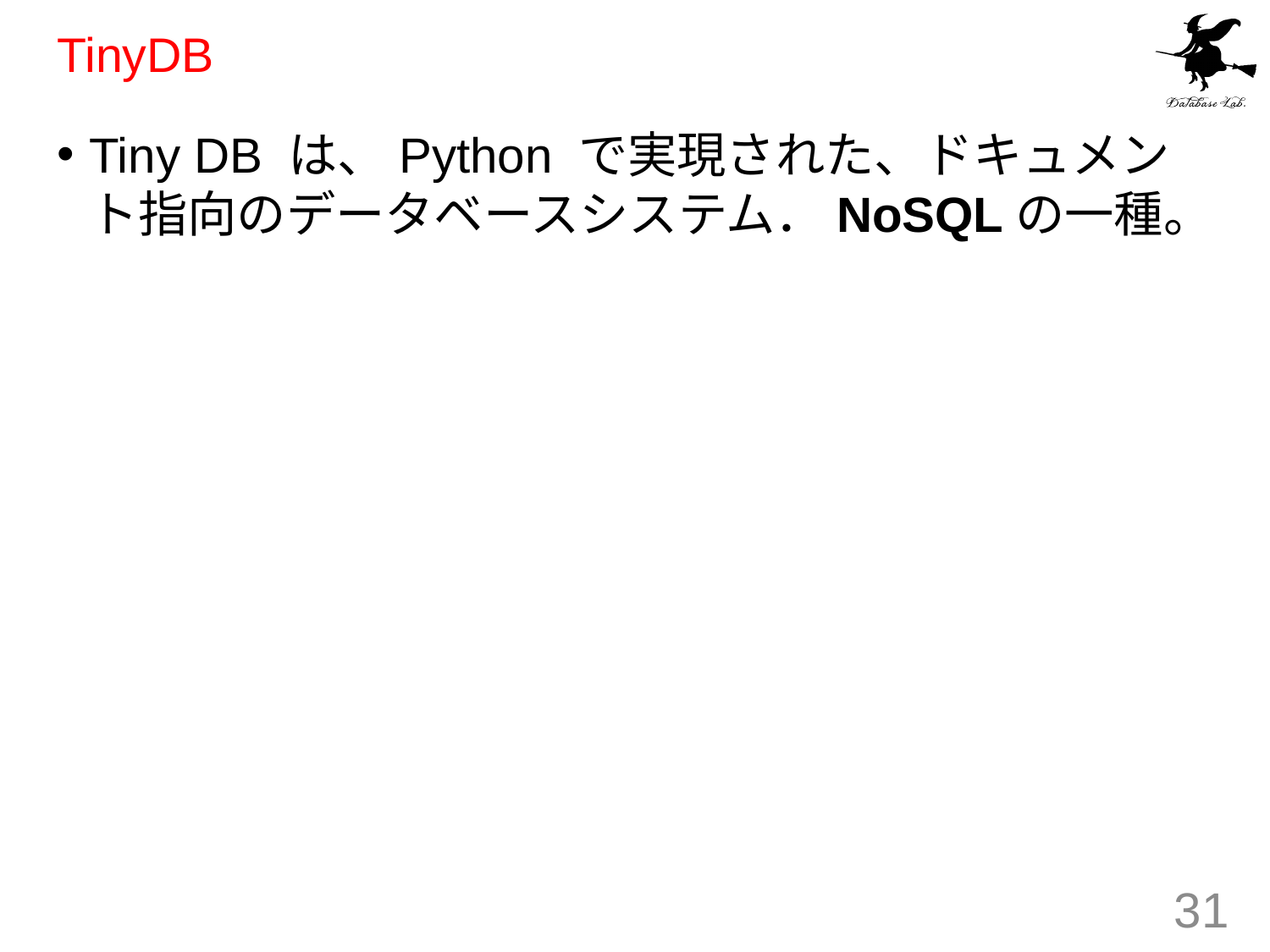

# TinyDB
Tiny DB は、Python で実現された、ドキュメント指向のデータベースシステム．NoSQLの一種。
31